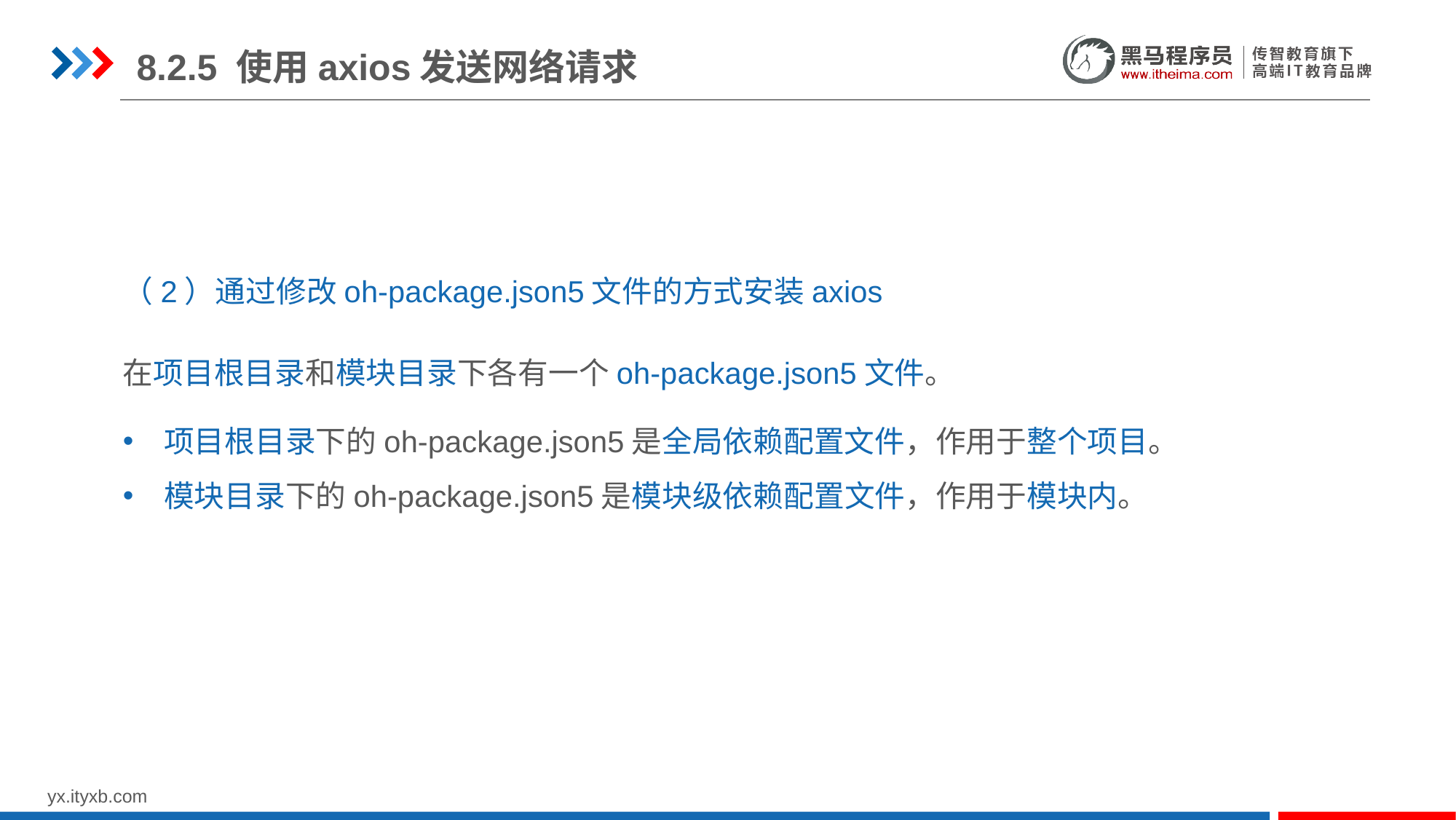

8.2.5 使用axios发送网络请求
（2）通过修改oh-package.json5文件的方式安装axios

在项目根目录和模块目录下各有一个oh-package.json5文件。

项目根目录下的oh-package.json5是全局依赖配置文件，作用于整个项目。
模块目录下的oh-package.json5是模块级依赖配置文件，作用于模块内。